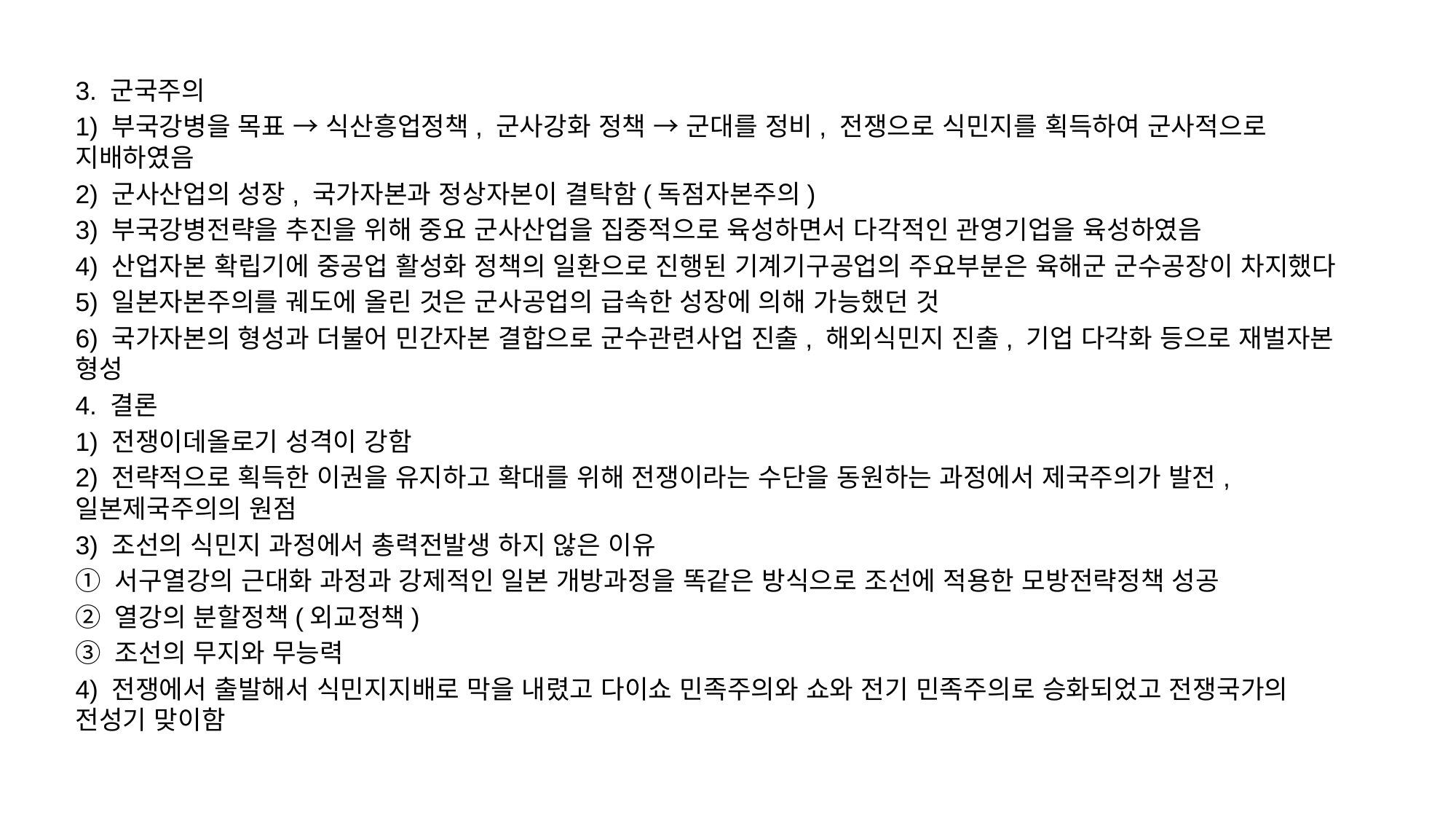

3. 군국주의
1) 부국강병을 목표 → 식산흥업정책, 군사강화 정책 → 군대를 정비, 전쟁으로 식민지를 획득하여 군사적으로 지배하였음
2) 군사산업의 성장, 국가자본과 정상자본이 결탁함(독점자본주의)
3) 부국강병전략을 추진을 위해 중요 군사산업을 집중적으로 육성하면서 다각적인 관영기업을 육성하였음
4) 산업자본 확립기에 중공업 활성화 정책의 일환으로 진행된 기계기구공업의 주요부분은 육해군 군수공장이 차지했다
5) 일본자본주의를 궤도에 올린 것은 군사공업의 급속한 성장에 의해 가능했던 것
6) 국가자본의 형성과 더불어 민간자본 결합으로 군수관련사업 진출, 해외식민지 진출, 기업 다각화 등으로 재벌자본 형성
4. 결론
1) 전쟁이데올로기 성격이 강함
2) 전략적으로 획득한 이권을 유지하고 확대를 위해 전쟁이라는 수단을 동원하는 과정에서 제국주의가 발전, 일본제국주의의 원점
3) 조선의 식민지 과정에서 총력전발생 하지 않은 이유
① 서구열강의 근대화 과정과 강제적인 일본 개방과정을 똑같은 방식으로 조선에 적용한 모방전략정책 성공
② 열강의 분할정책(외교정책)
③ 조선의 무지와 무능력
4) 전쟁에서 출발해서 식민지지배로 막을 내렸고 다이쇼 민족주의와 쇼와 전기 민족주의로 승화되었고 전쟁국가의 전성기 맞이함